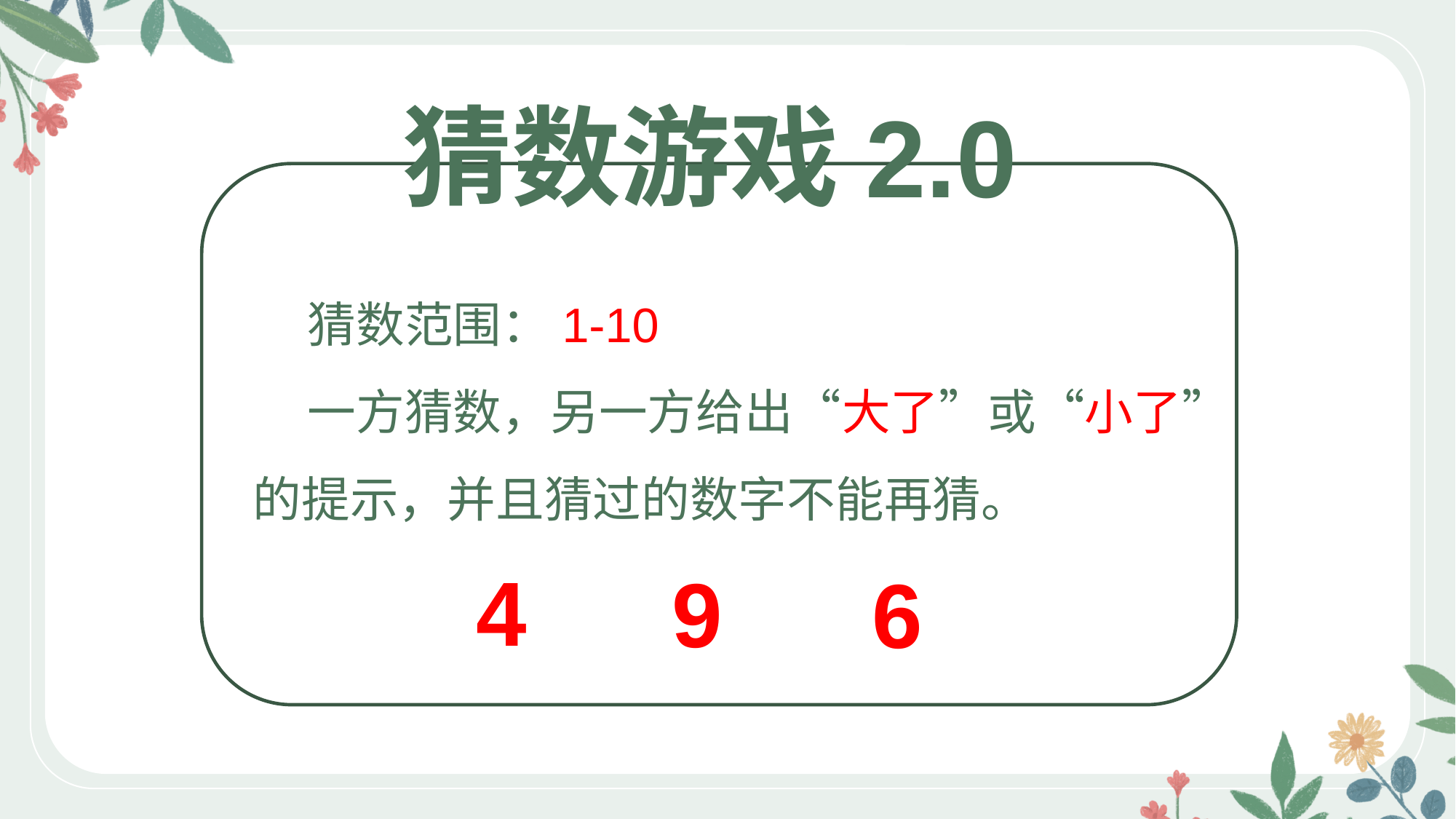

猜数游戏2.0

猜数范围：1-10
一方猜数，另一方给出“大了”或“小了”
的提示，并且猜过的数字不能再猜。
4
9
6